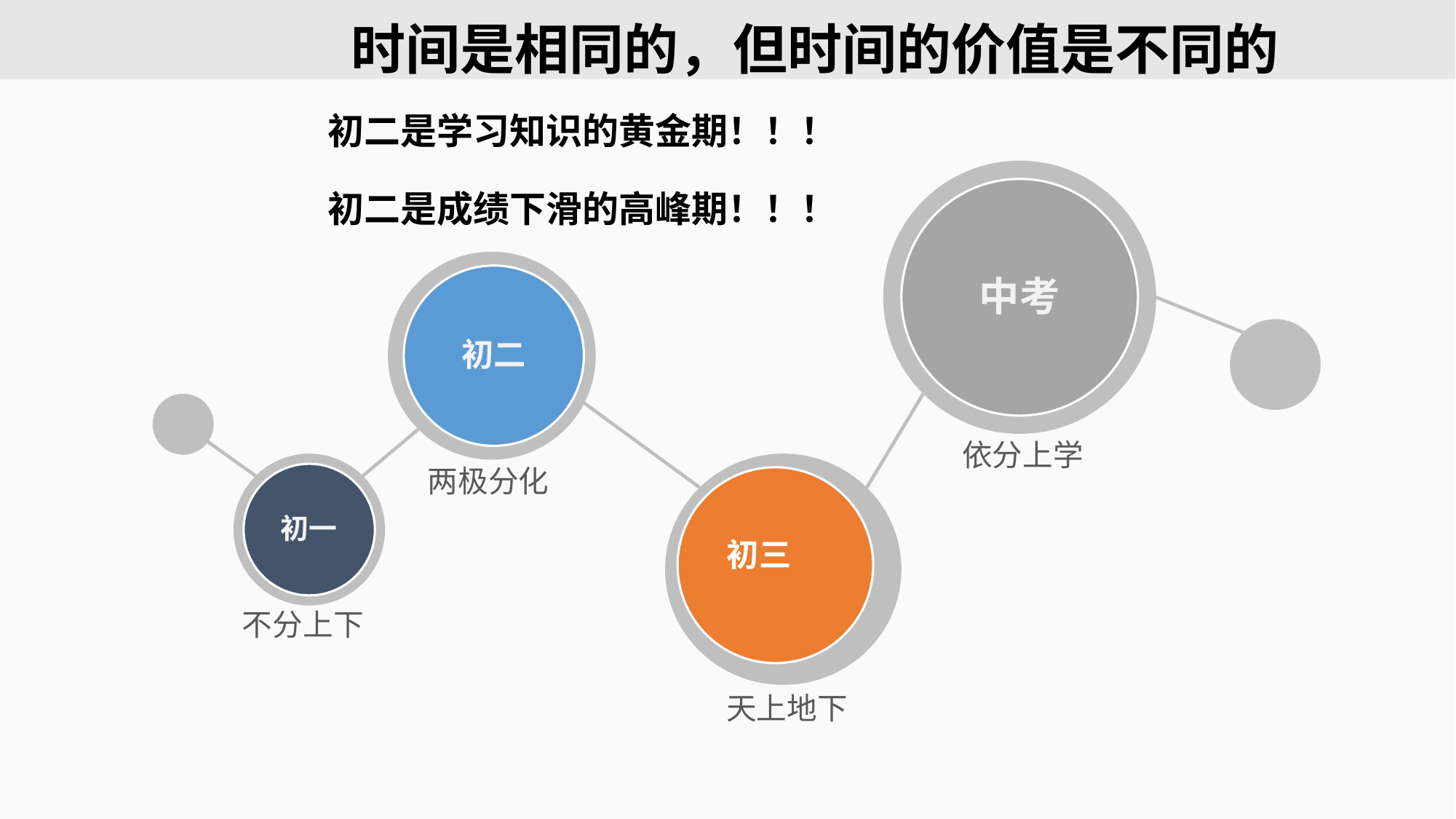

# 时间是相同的，但时间的价值是不同的
初二是学习知识的黄金期！！！

中考
初二是成绩下滑的高峰期！！！

初二

依分上学

初三

初一
两极分化
不分上下
天上地下